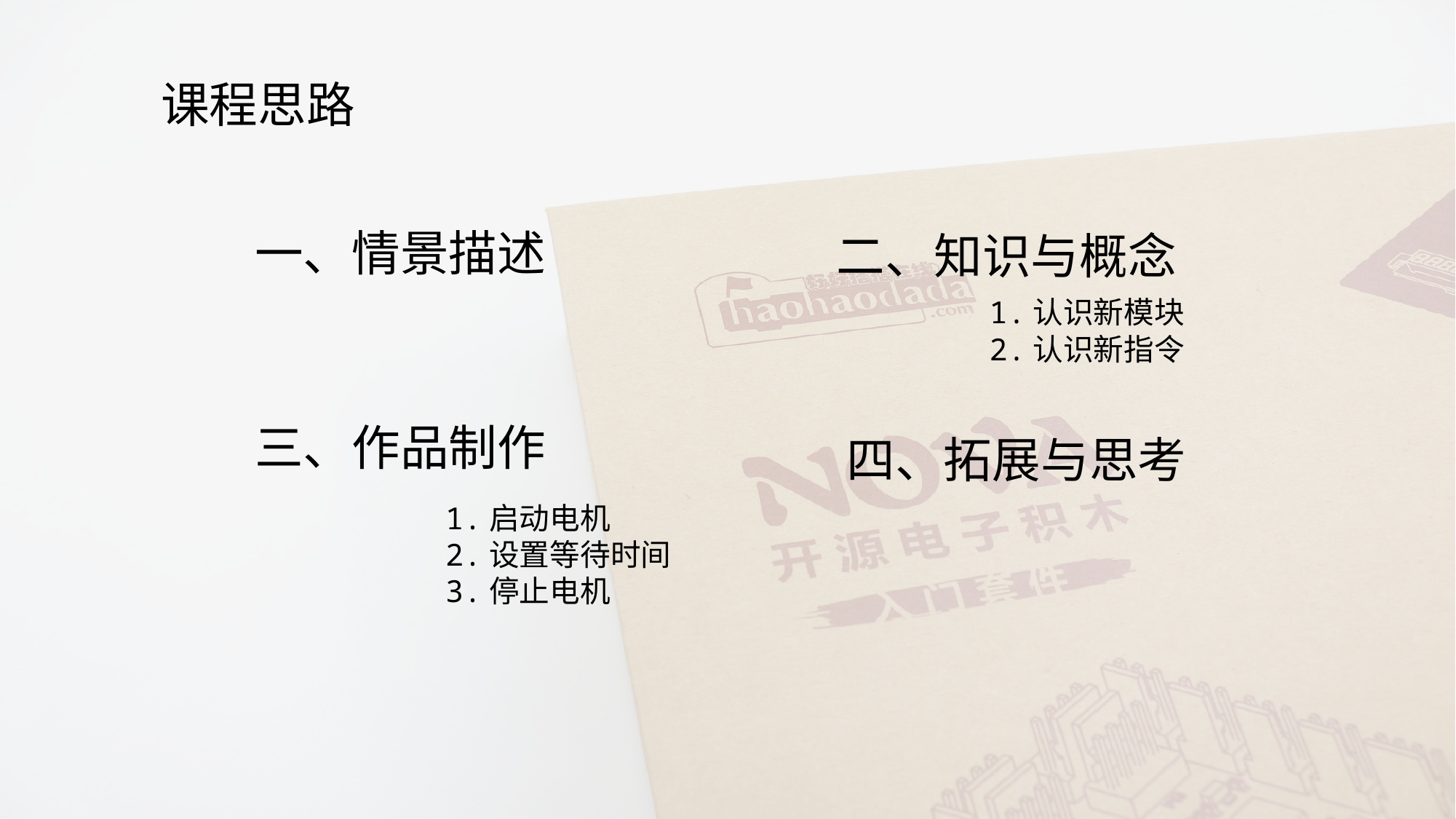

课程思路
一、情景描述
二、知识与概念
1.认识新模块
2.认识新指令
三、作品制作
四、拓展与思考
1.启动电机
2.设置等待时间
3.停止电机